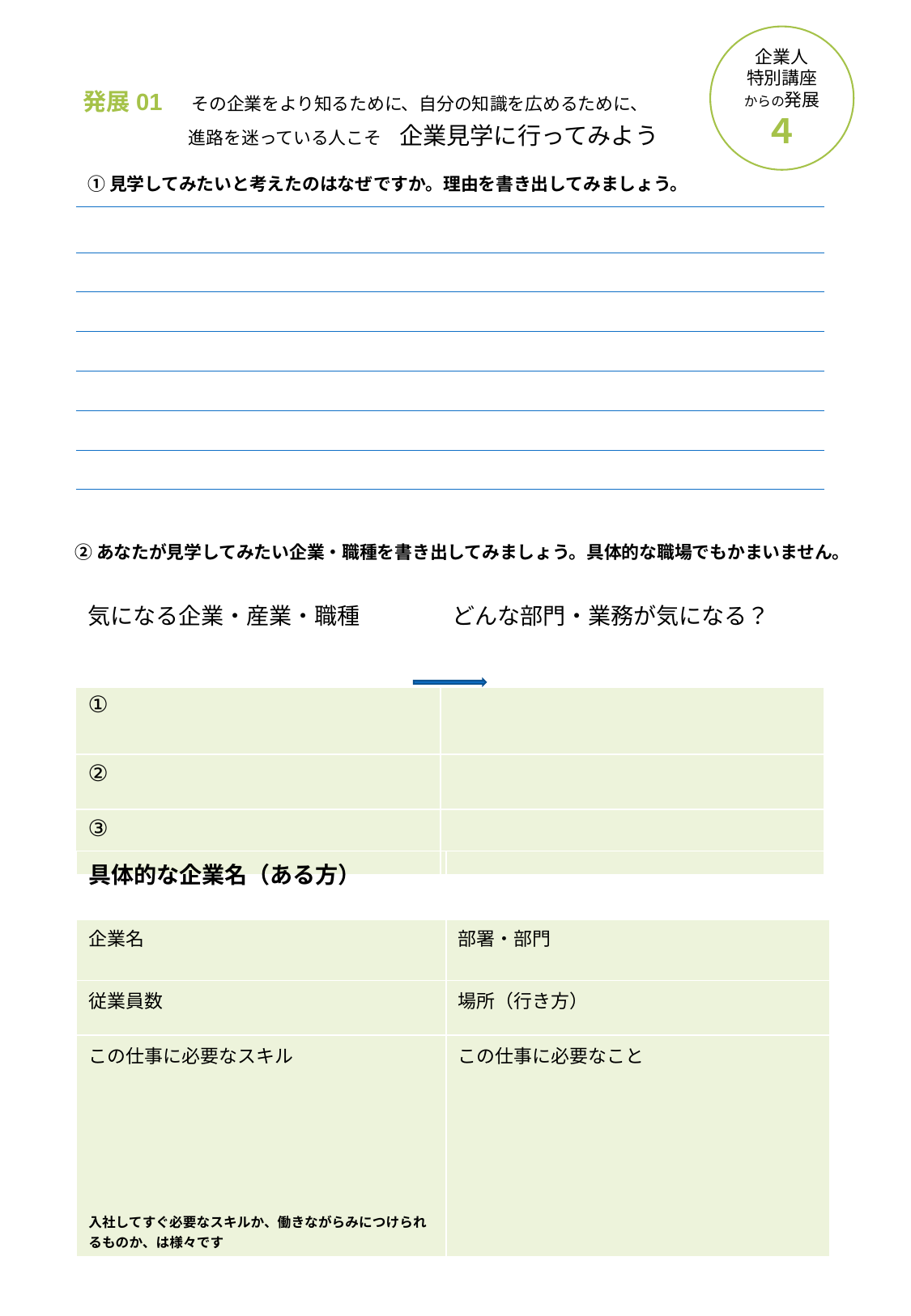

企業人
特別講座
からの発展
４
発展01　その企業をより知るために、自分の知識を広めるために、　　　　　　進路を迷っている人こそ　企業見学に行ってみよう
①見学してみたいと考えたのはなぜですか。理由を書き出してみましょう。
|  |
| --- |
|  |
|  |
|  |
|  |
|  |
|  |
|  |
②あなたが見学してみたい企業・職種を書き出してみましょう。具体的な職場でもかまいません。
| 気になる企業・産業・職種 | どんな部門・業務が気になる？ |
| --- | --- |
| ① |  |
| ② |  |
| ③ |  |

| 具体的な企業名（ある方） |  |
| --- | --- |
| 企業名 | 部署・部門 |
| 従業員数 | 場所（行き方） |
| この仕事に必要なスキル 入社してすぐ必要なスキルか、働きながらみにつけられるものか、は様々です | この仕事に必要なこと |